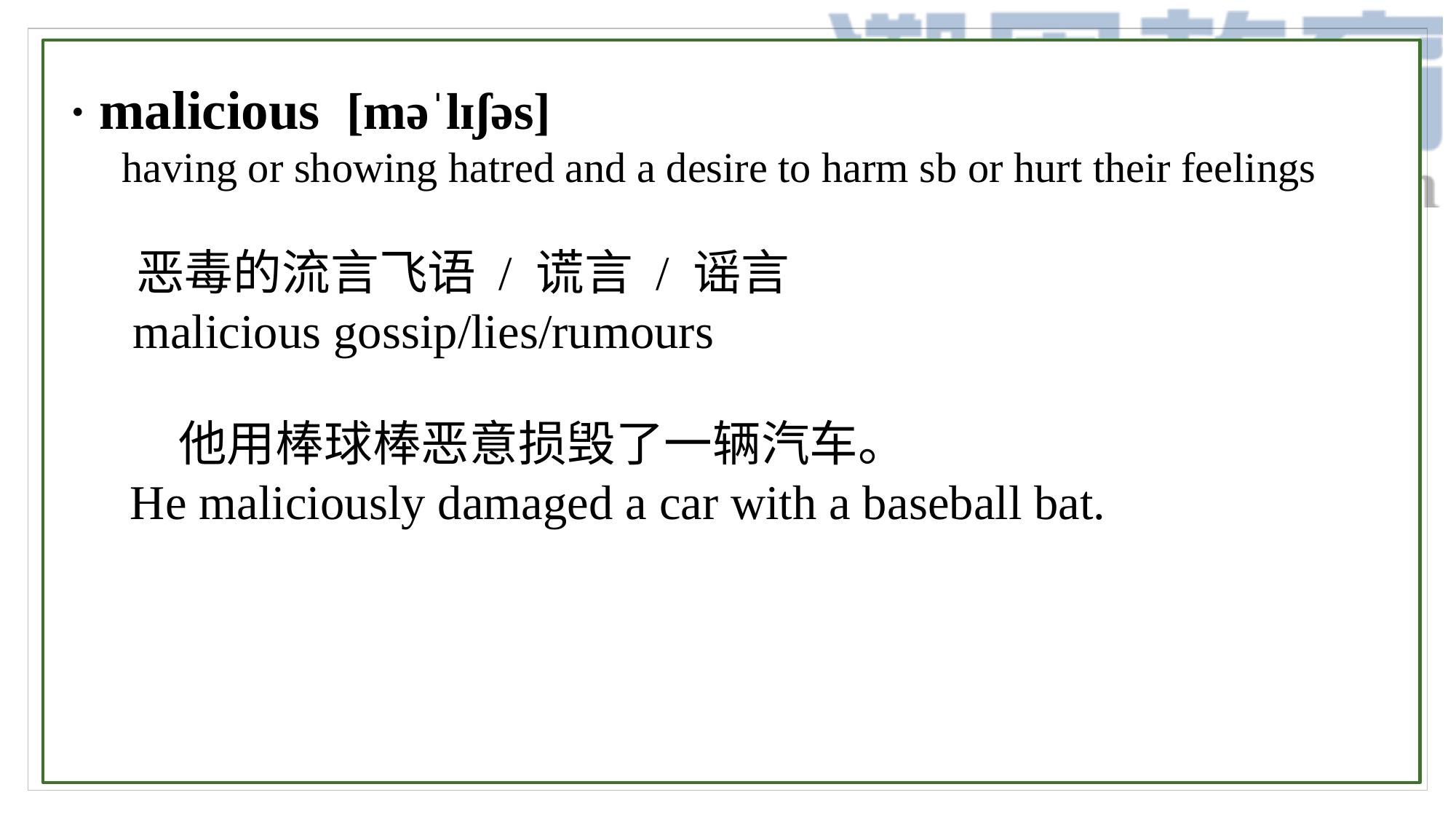

· malicious  [məˈlɪʃəs]
     having or showing hatred and a desire to harm sb or hurt their feelings

      恶毒的流言飞语 / 谎言 / 谣言
      malicious gossip/lies/rumours

	他用棒球棒恶意损毁了一辆汽车。
     He maliciously damaged a car with a baseball bat.